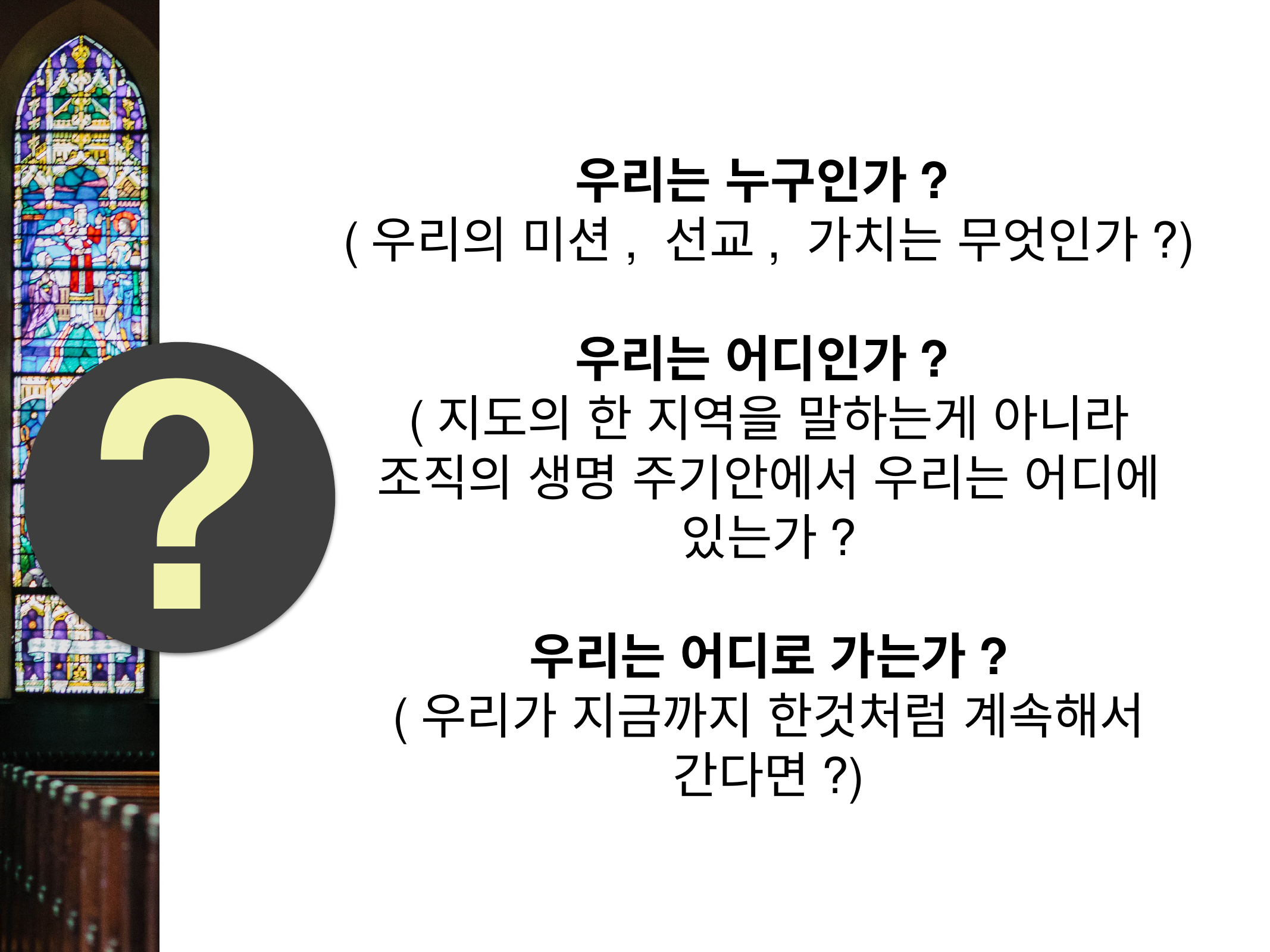

우리는 누구인가?
(우리의 미션, 선교, 가치는 무엇인가?)

우리는 어디인가?
(지도의 한 지역을 말하는게 아니라 조직의 생명 주기안에서 우리는 어디에 있는가?

우리는 어디로 가는가?
(우리가 지금까지 한것처럼 계속해서 간다면?)
?